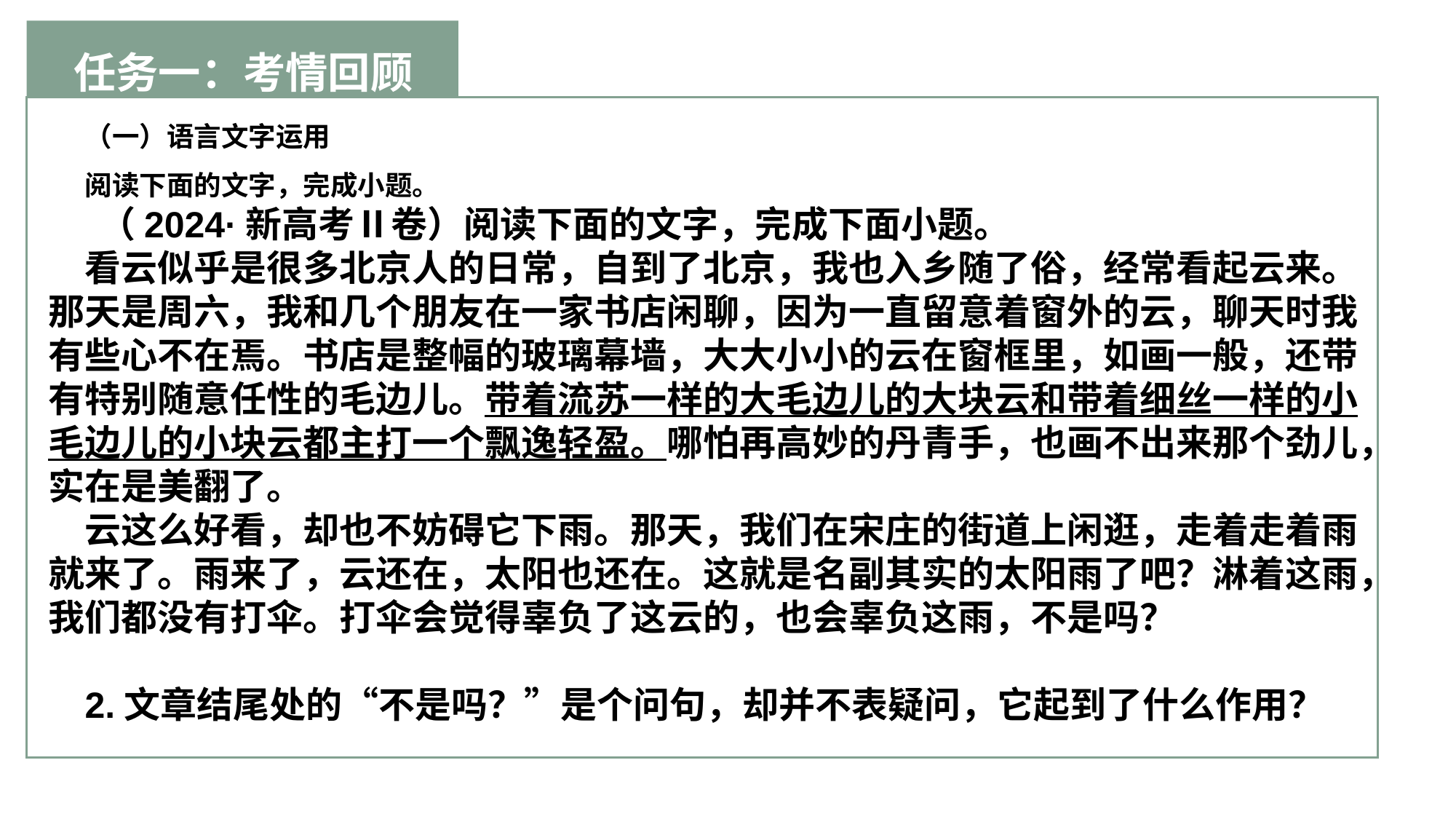

任务一：考情回顾

（一）语言文字运用
阅读下面的文字，完成小题。
 （2024·新高考Ⅱ卷）阅读下面的文字，完成下面小题。
看云似乎是很多北京人的日常，自到了北京，我也入乡随了俗，经常看起云来。那天是周六，我和几个朋友在一家书店闲聊，因为一直留意着窗外的云，聊天时我有些心不在焉。书店是整幅的玻璃幕墙，大大小小的云在窗框里，如画一般，还带有特别随意任性的毛边儿。带着流苏一样的大毛边儿的大块云和带着细丝一样的小毛边儿的小块云都主打一个飘逸轻盈。哪怕再高妙的丹青手，也画不出来那个劲儿，实在是美翻了。
云这么好看，却也不妨碍它下雨。那天，我们在宋庄的街道上闲逛，走着走着雨就来了。雨来了，云还在，太阳也还在。这就是名副其实的太阳雨了吧？淋着这雨，我们都没有打伞。打伞会觉得辜负了这云的，也会辜负这雨，不是吗？

2.文章结尾处的“不是吗？”是个问句，却并不表疑问，它起到了什么作用？

点击输入文本信息，简要陈述文本信息，字体大小可调节。点击输入文本信息，简要陈述文本信息，字体大小可调节。
点击输入文本信息，简要陈述文本信息，字体大小可调节。点击输入文本信息，简要陈述文本信息，字体大小可调节。